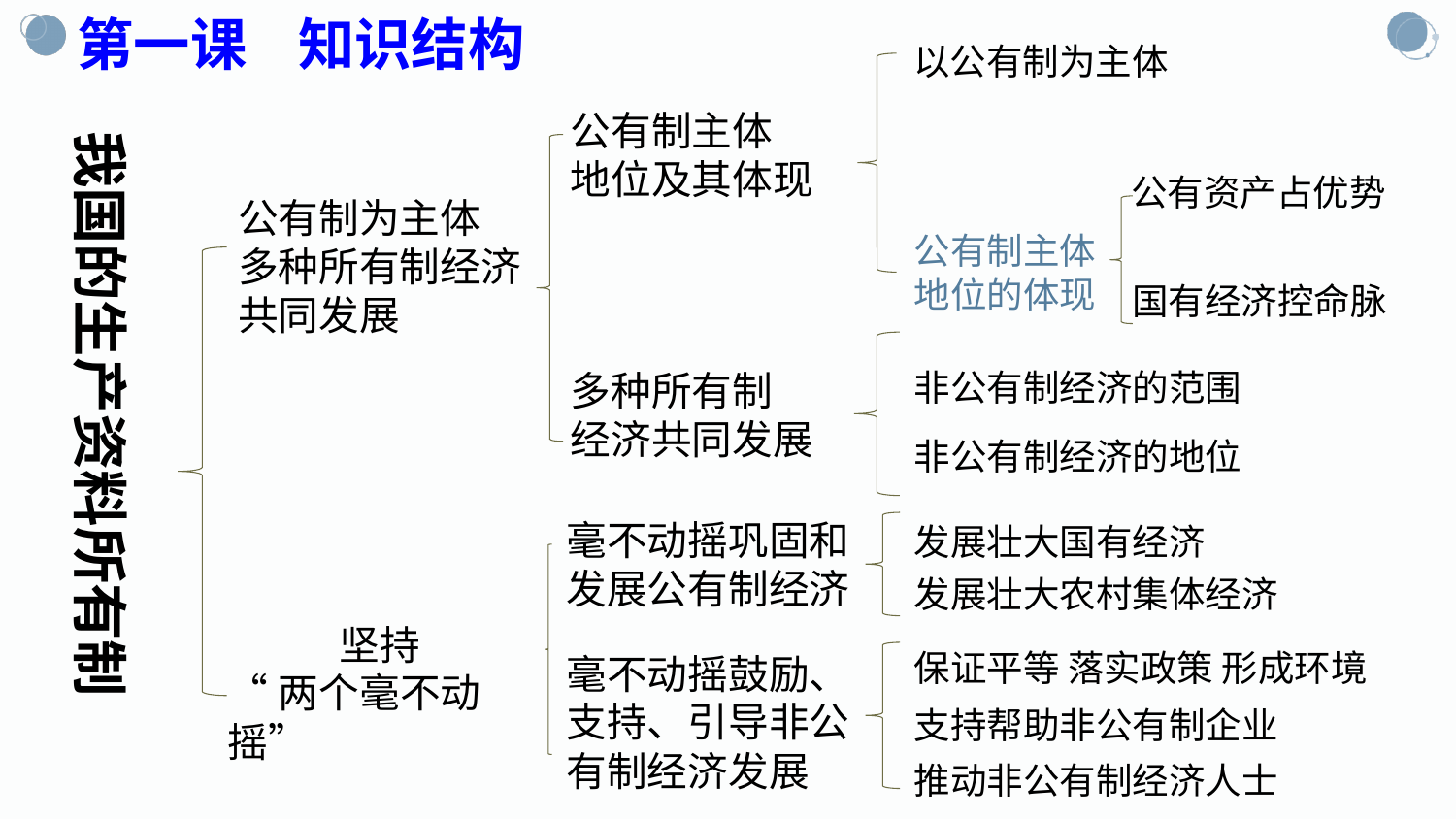

第一课    知识结构
以公有制为主体

公有制主体
地位及其体现
我国的生产资料所有制

公有资产占优势
公有制为主体
多种所有制经济
共同发展

公有制主体
地位的体现

国有经济控命脉

非公有制经济的范围
多种所有制
经济共同发展
非公有制经济的地位
毫不动摇巩固和发展公有制经济

发展壮大国有经济

发展壮大农村集体经济
坚持
“两个毫不动摇”
保证平等 落实政策 形成环境
毫不动摇鼓励、支持、引导非公有制经济发展

支持帮助非公有制企业
推动非公有制经济人士